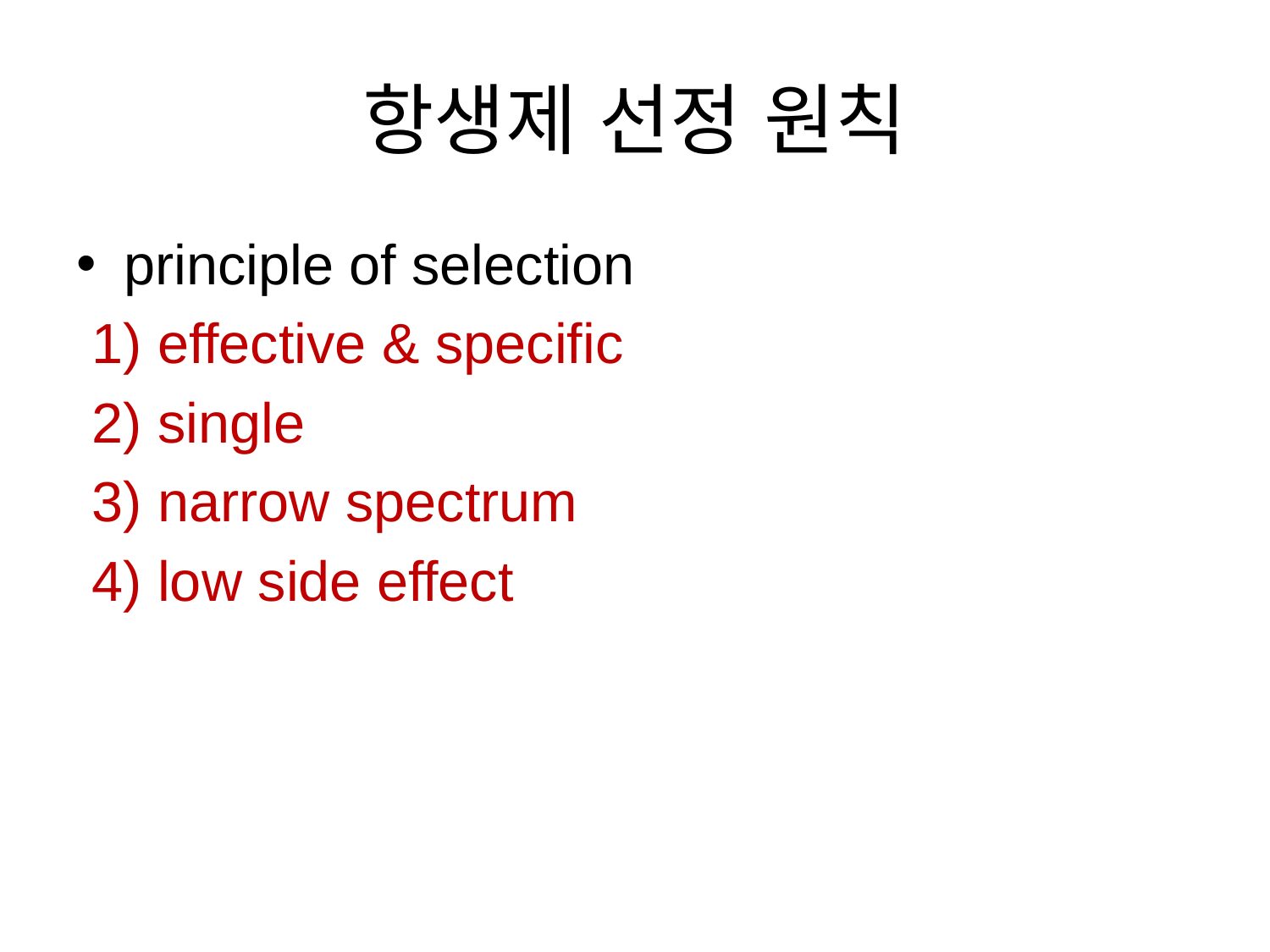

# 항생제 선정 원칙
principle of selection
 1) effective & specific
 2) single
 3) narrow spectrum
 4) low side effect